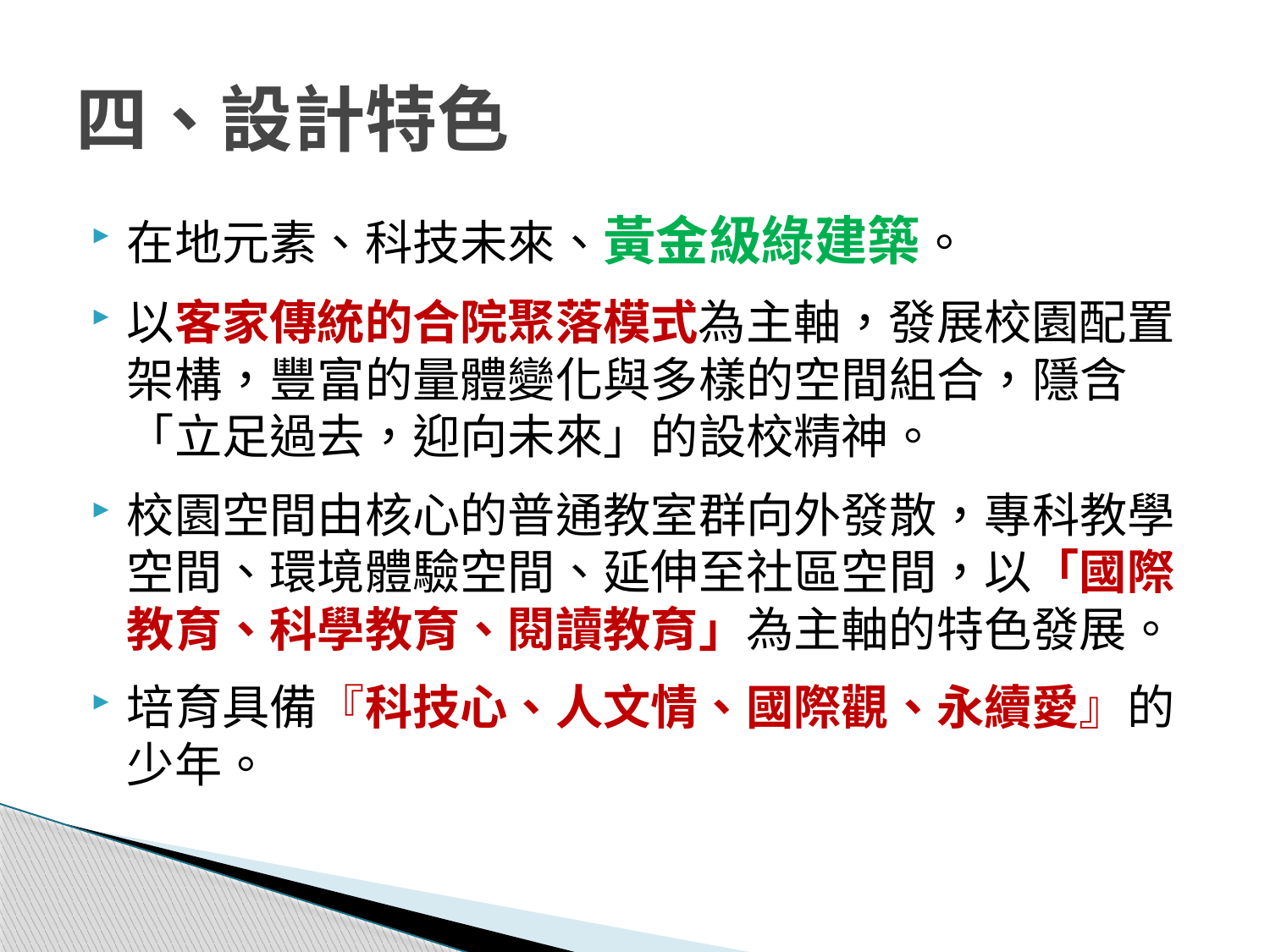

# 四、設計特色
在地元素、科技未來、黃金級綠建築。
以客家傳統的合院聚落模式為主軸，發展校園配置架構，豐富的量體變化與多樣的空間組合，隱含「立足過去，迎向未來」的設校精神。
校園空間由核心的普通教室群向外發散，專科教學空間、環境體驗空間、延伸至社區空間，以「國際教育、科學教育、閱讀教育」為主軸的特色發展。
培育具備『科技心、人文情、國際觀、永續愛』的少年。